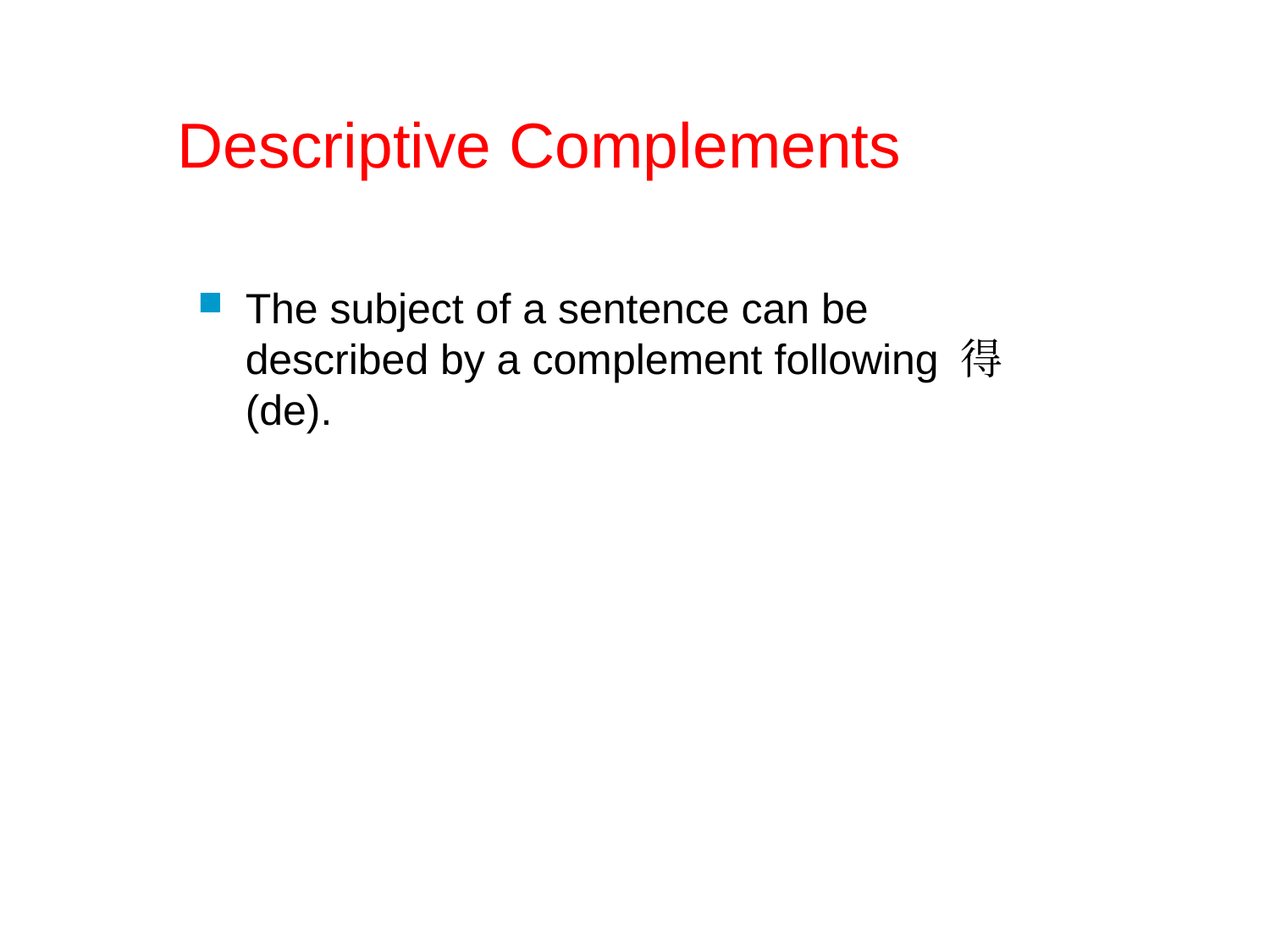

# Descriptive Complements
The subject of a sentence can be described by a complement following 得 (de).